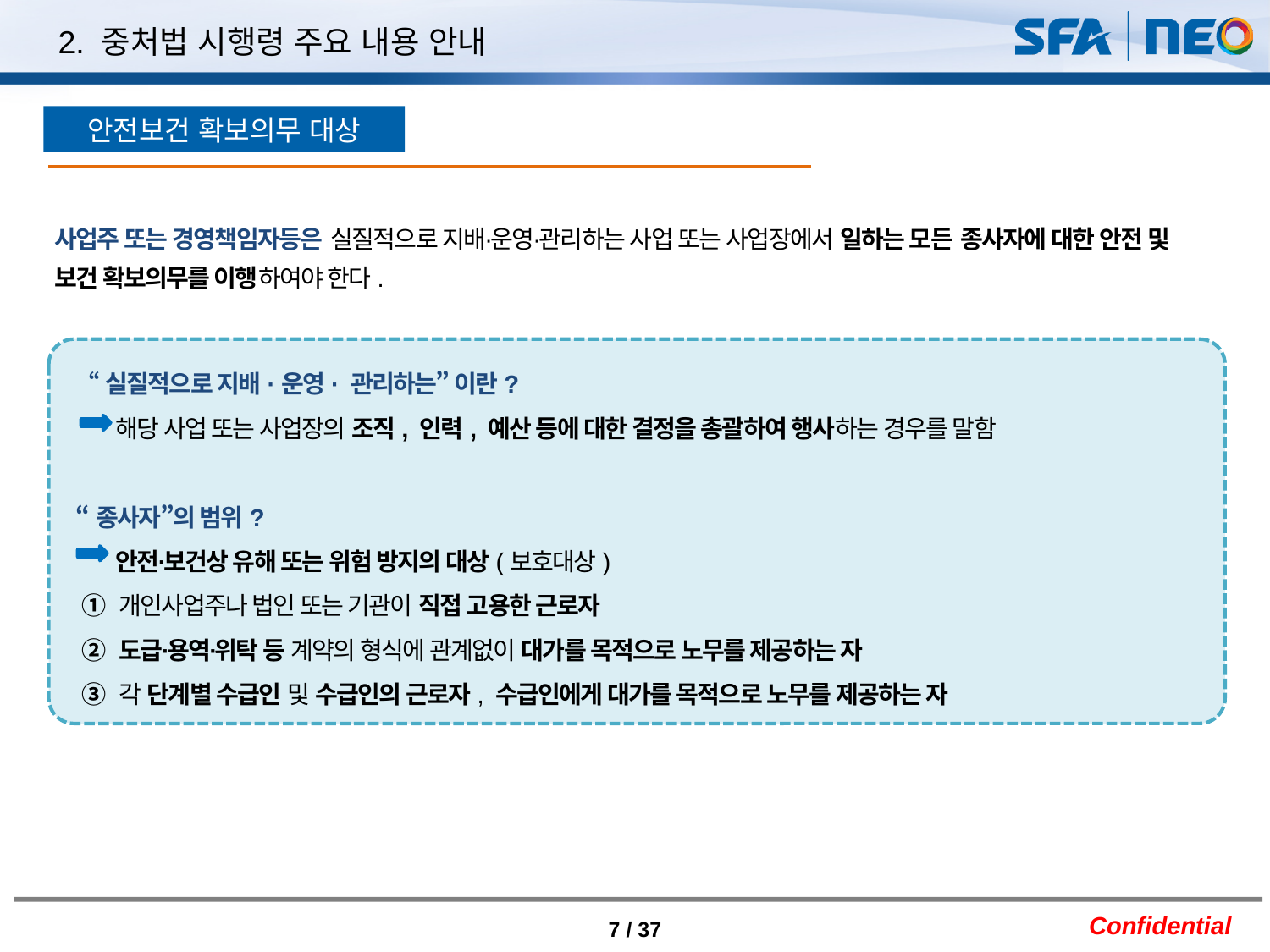

2. 중처법 시행령 주요 내용 안내
안전보건 확보의무 대상
사업주 또는 경영책임자등은 실질적으로 지배∙운영∙관리하는 사업 또는 사업장에서 일하는 모든 종사자에 대한 안전 및 보건 확보의무를 이행하여야 한다.
 “실질적으로 지배·운영· 관리하는” 이란?
       해당 사업 또는 사업장의 조직, 인력, 예산 등에 대한 결정을 총괄하여 행사하는 경우를 말함

 “종사자”의 범위?
       안전∙보건상 유해 또는 위험 방지의 대상(보호대상)
  ① 개인사업주나 법인 또는 기관이 직접 고용한 근로자
  ② 도급∙용역∙위탁 등 계약의 형식에 관계없이 대가를 목적으로 노무를 제공하는 자
  ③ 각 단계별 수급인 및 수급인의 근로자, 수급인에게 대가를 목적으로 노무를 제공하는 자